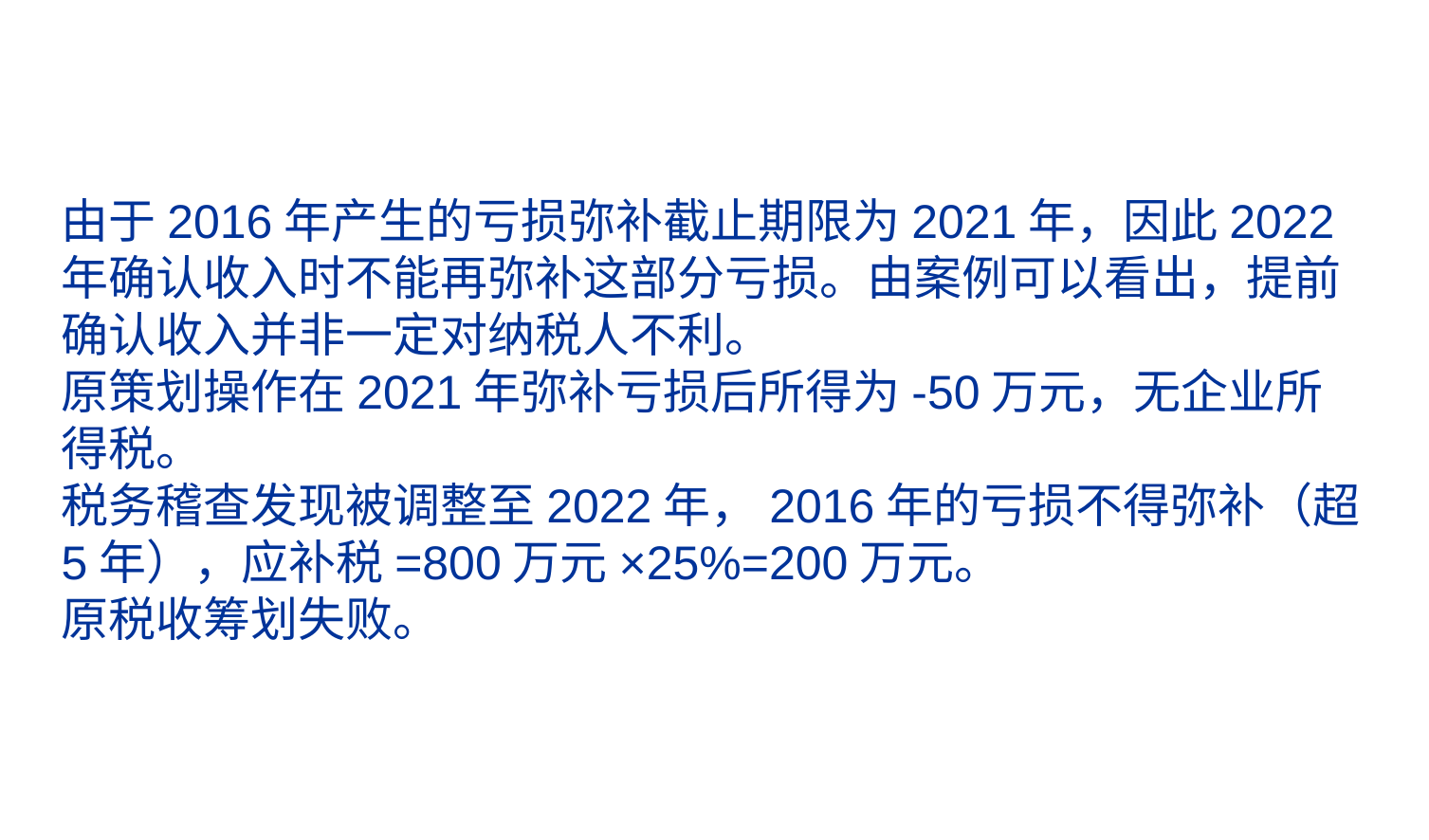

# 由于2016年产生的亏损弥补截止期限为2021年，因此2022年确认收入时不能再弥补这部分亏损。由案例可以看出，提前确认收入并非一定对纳税人不利。 原策划操作在2021年弥补亏损后所得为-50万元，无企业所得税。 税务稽查发现被调整至2022年，2016年的亏损不得弥补（超5年），应补税=800万元×25%=200万元。 原税收筹划失败。